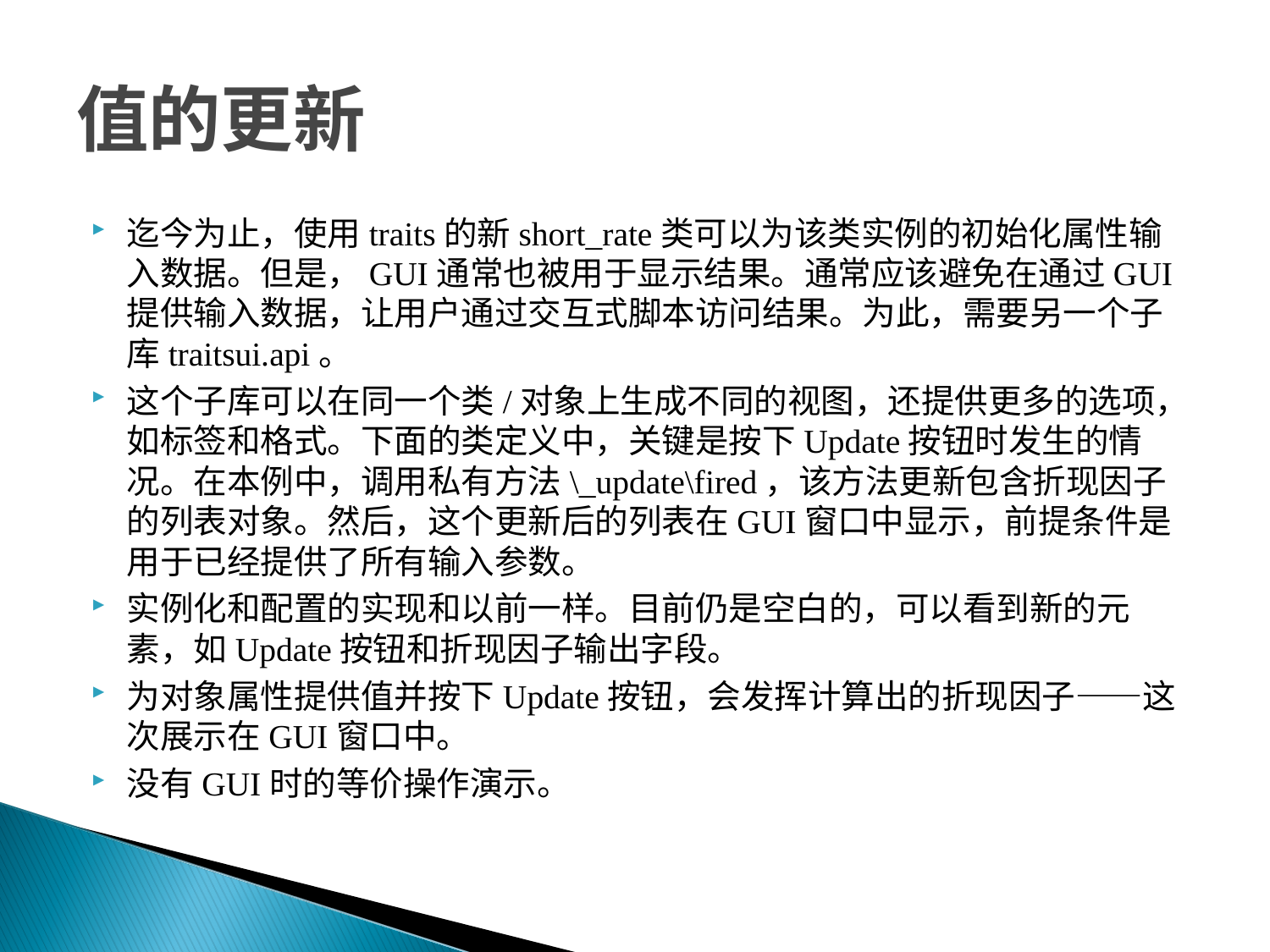

# 值的更新
迄今为止，使用traits的新short_rate类可以为该类实例的初始化属性输入数据。但是，GUI通常也被用于显示结果。通常应该避免在通过GUI提供输入数据，让用户通过交互式脚本访问结果。为此，需要另一个子库traitsui.api。
这个子库可以在同一个类/对象上生成不同的视图，还提供更多的选项，如标签和格式。下面的类定义中，关键是按下Update按钮时发生的情况。在本例中，调用私有方法\_update\fired，该方法更新包含折现因子的列表对象。然后，这个更新后的列表在GUI窗口中显示，前提条件是用于已经提供了所有输入参数。
实例化和配置的实现和以前一样。目前仍是空白的，可以看到新的元素，如Update按钮和折现因子输出字段。
为对象属性提供值并按下Update按钮，会发挥计算出的折现因子——这次展示在GUI窗口中。
没有GUI时的等价操作演示。